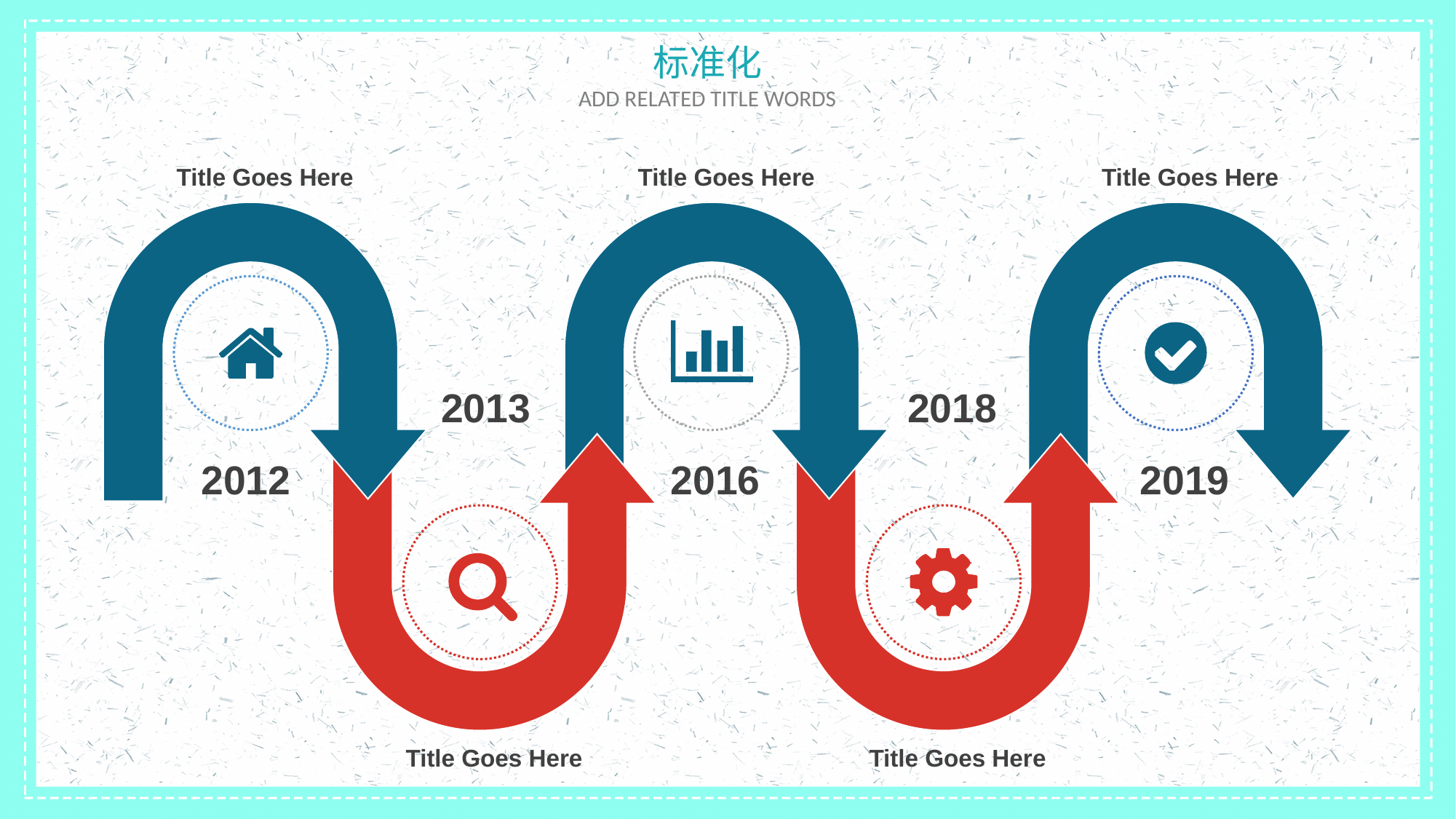

标准化
ADD RELATED TITLE WORDS
Title Goes Here
Title Goes Here
Title Goes Here

2013
2018

2012
2016
2019

Title Goes Here
Title Goes Here